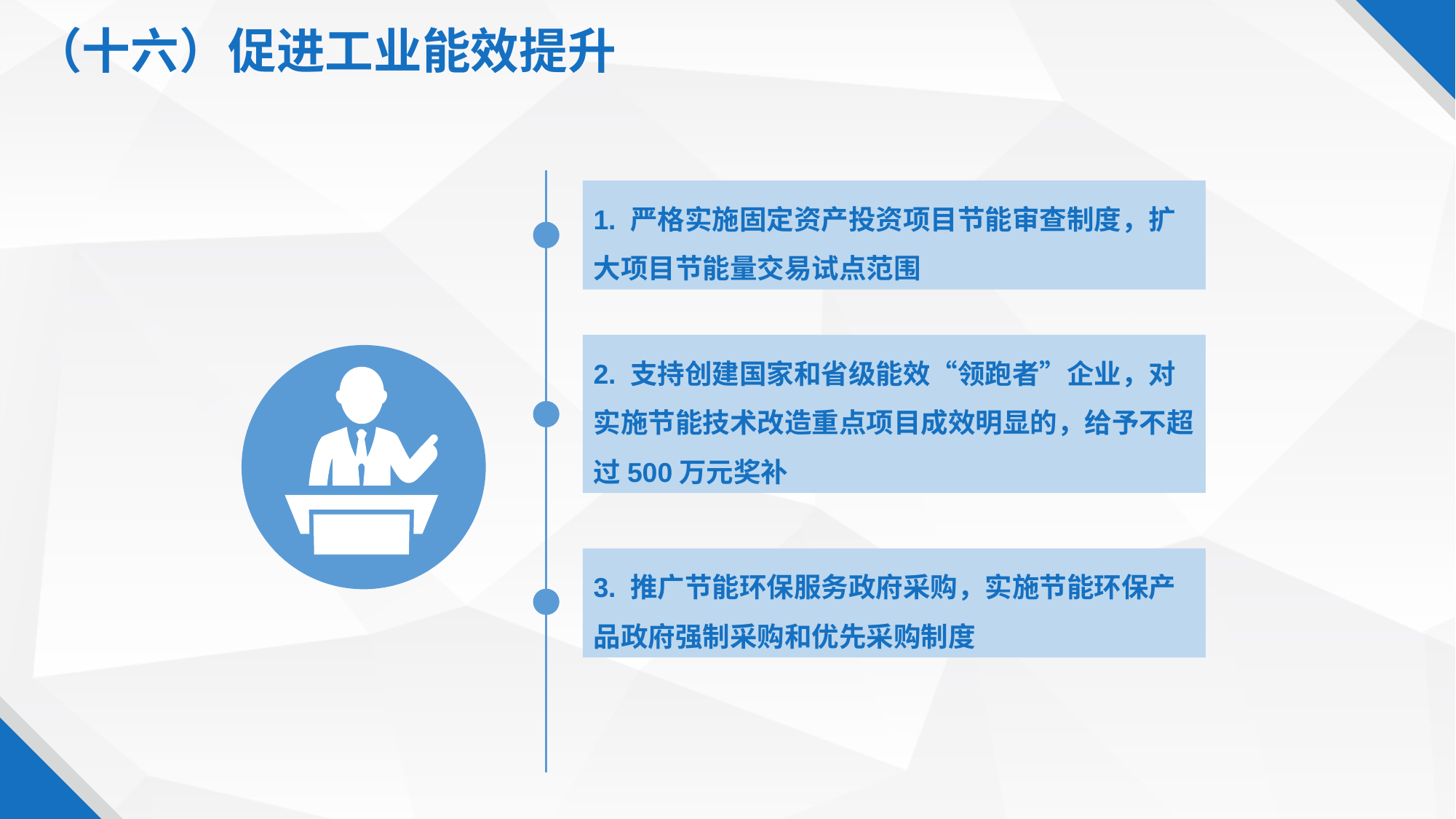

（十六）促进工业能效提升
1. 严格实施固定资产投资项目节能审查制度，扩大项目节能量交易试点范围

2. 支持创建国家和省级能效“领跑者”企业，对实施节能技术改造重点项目成效明显的，给予不超过500万元奖补

3. 推广节能环保服务政府采购，实施节能环保产品政府强制采购和优先采购制度